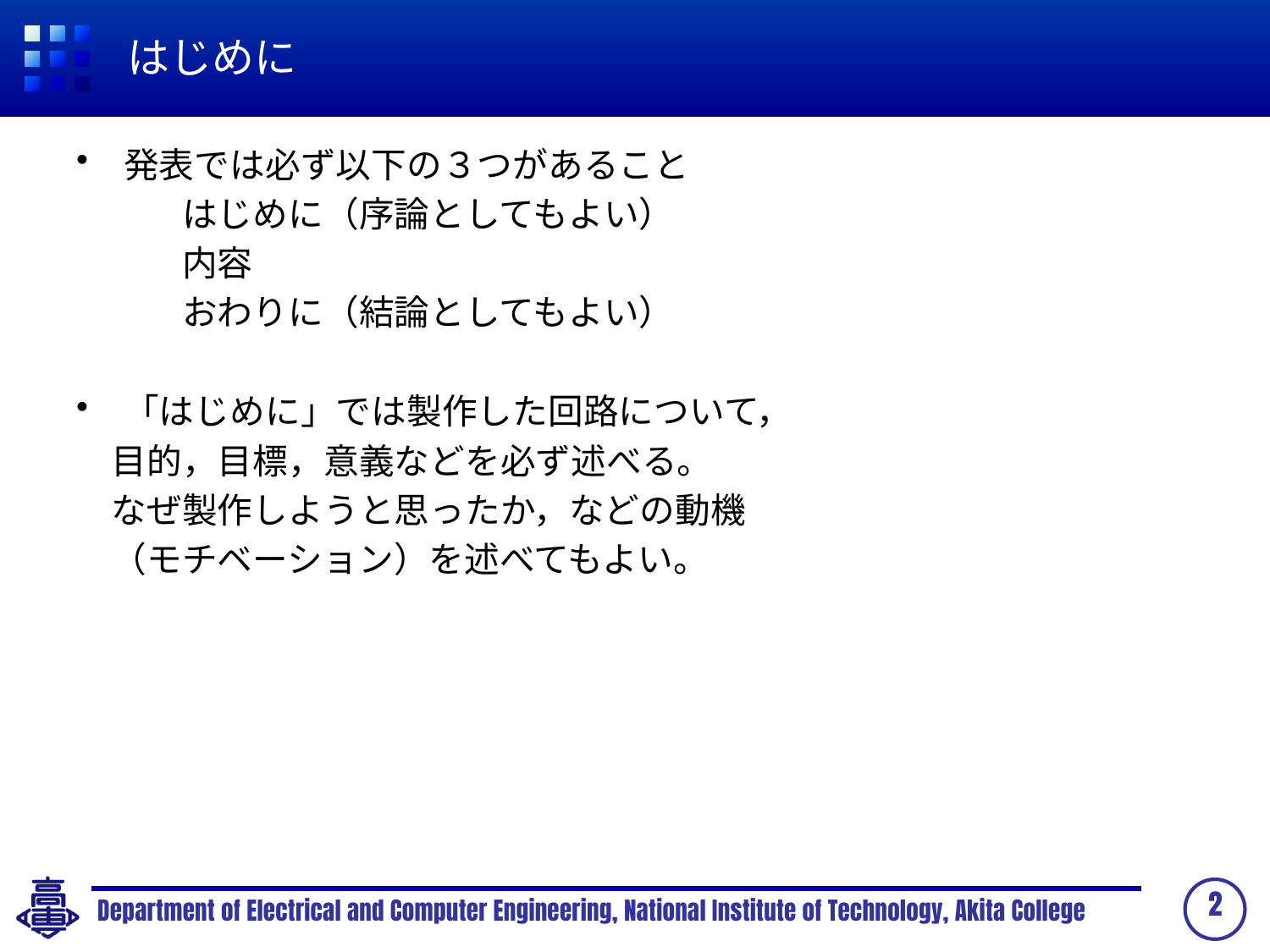

# はじめに
発表では必ず以下の３つがあること
　　　はじめに（序論としてもよい）
　　　内容
　　　おわりに（結論としてもよい）

「はじめに」では製作した回路について，
　目的，目標，意義などを必ず述べる。
　なぜ製作しようと思ったか，などの動機
　（モチベーション）を述べてもよい。

2